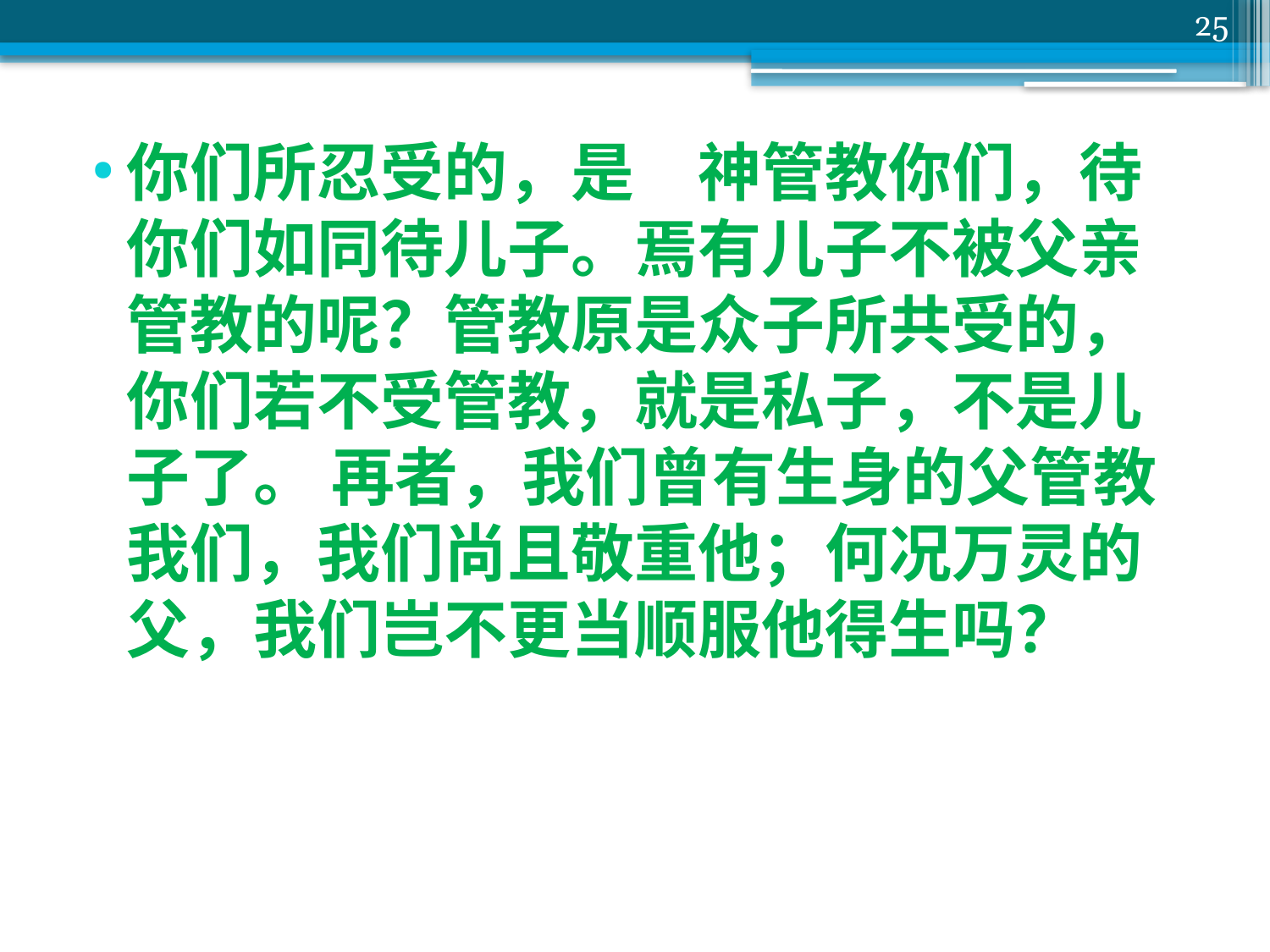

25
你们所忍受的，是　神管教你们，待你们如同待儿子。焉有儿子不被父亲管教的呢？管教原是众子所共受的，你们若不受管教，就是私子，不是儿子了。 再者，我们曾有生身的父管教我们，我们尚且敬重他；何况万灵的父，我们岂不更当顺服他得生吗？